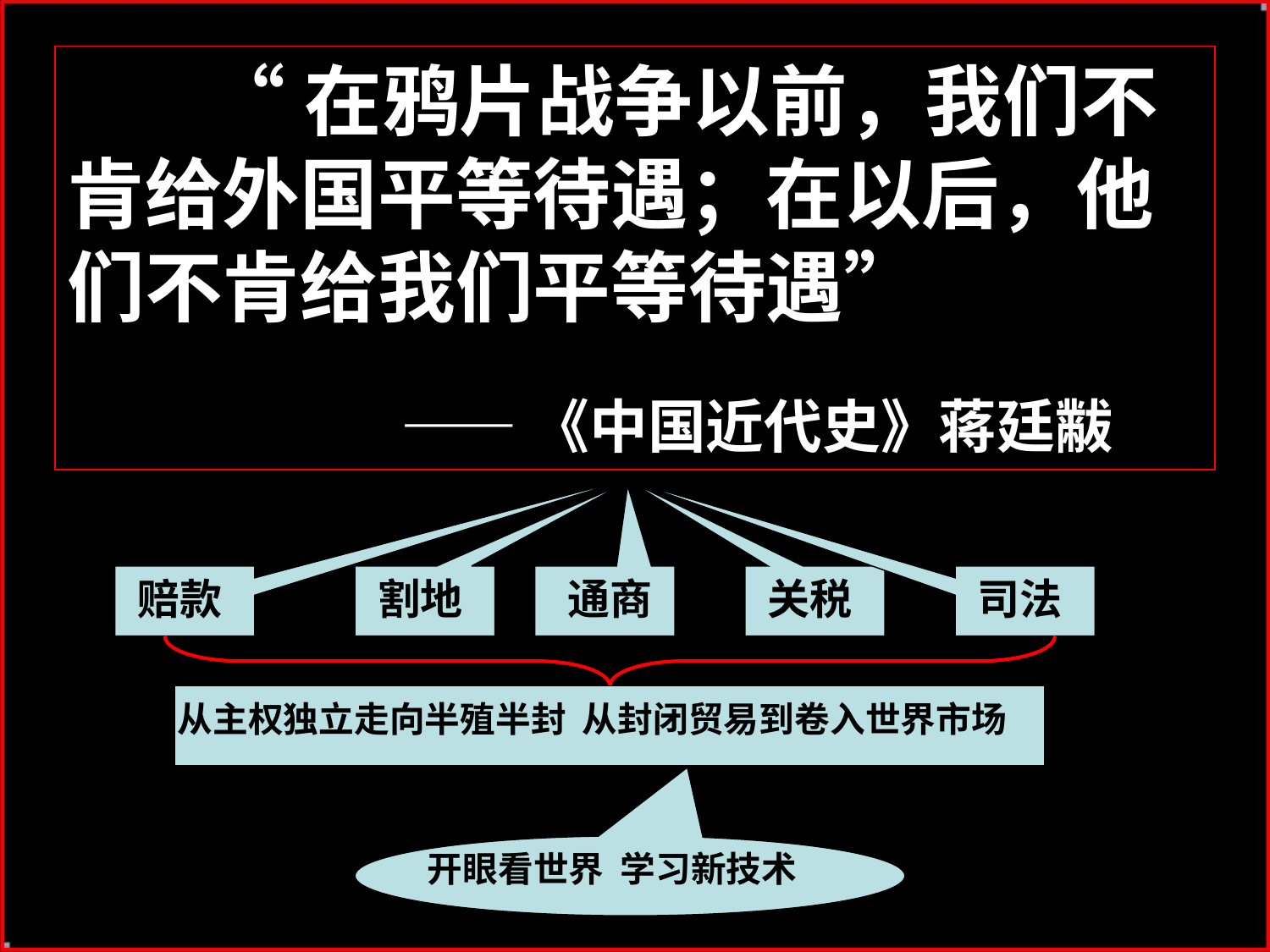

“在鸦片战争以前，我们不肯给外国平等待遇；在以后，他们不肯给我们平等待遇”
                   ——《中国近代史》蒋廷黻

赔款

割地

通商

关税

司法

从主权独立走向半殖半封  从封闭贸易到卷入世界市场

开眼看世界  学习新技术